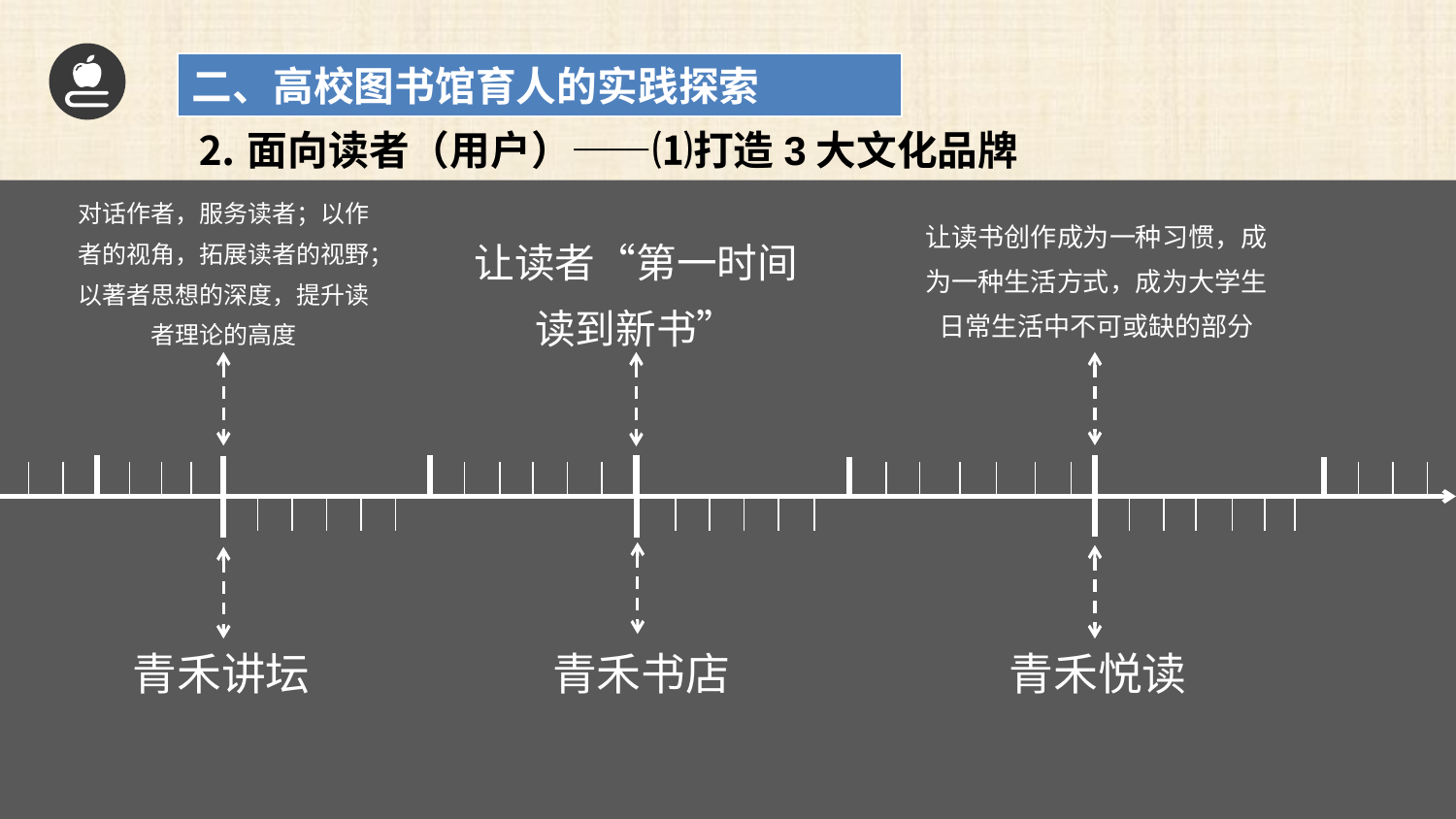

二、高校图书馆育人的实践探索
⒉面向读者（用户）——⑴打造3大文化品牌
对话作者，服务读者；以作者的视角，拓展读者的视野；以著者思想的深度，提升读者理论的高度

让读书创作成为一种习惯，成为一种生活方式，成为大学生日常生活中不可或缺的部分
让读者“第一时间读到新书”
青禾讲坛
青禾书店
青禾悦读